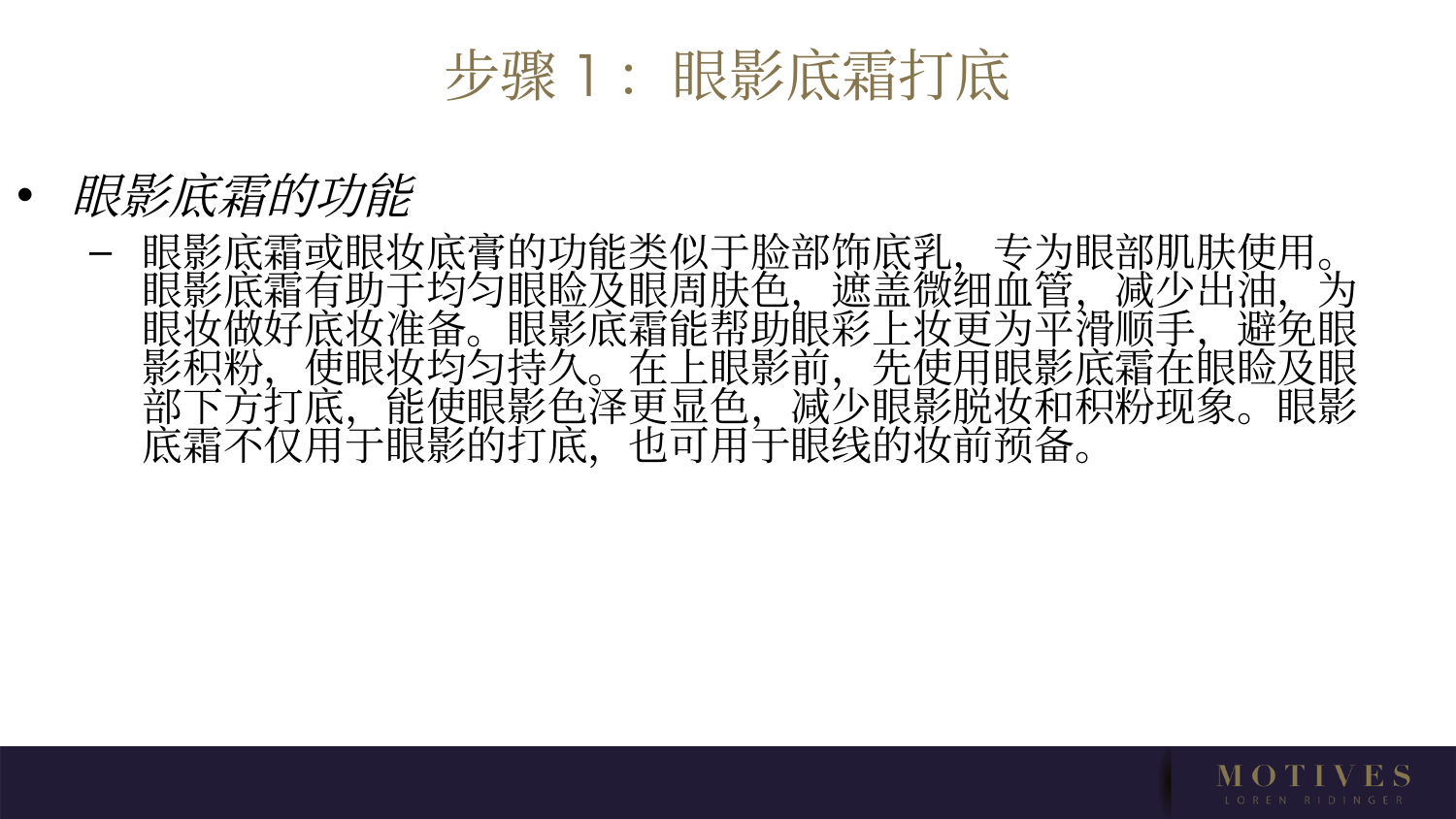

# 步骤1：眼影底霜打底
眼影底霜的功能
眼影底霜或眼妆底膏的功能类似于脸部饰底乳，专为眼部肌肤使用。眼影底霜有助于均匀眼睑及眼周肤色，遮盖微细血管，减少出油，为眼妆做好底妆准备。眼影底霜能帮助眼彩上妆更为平滑顺手，避免眼影积粉，使眼妆均匀持久。在上眼影前，先使用眼影底霜在眼睑及眼部下方打底，能使眼影色泽更显色，减少眼影脱妆和积粉现象。眼影底霜不仅用于眼影的打底，也可用于眼线的妆前预备。